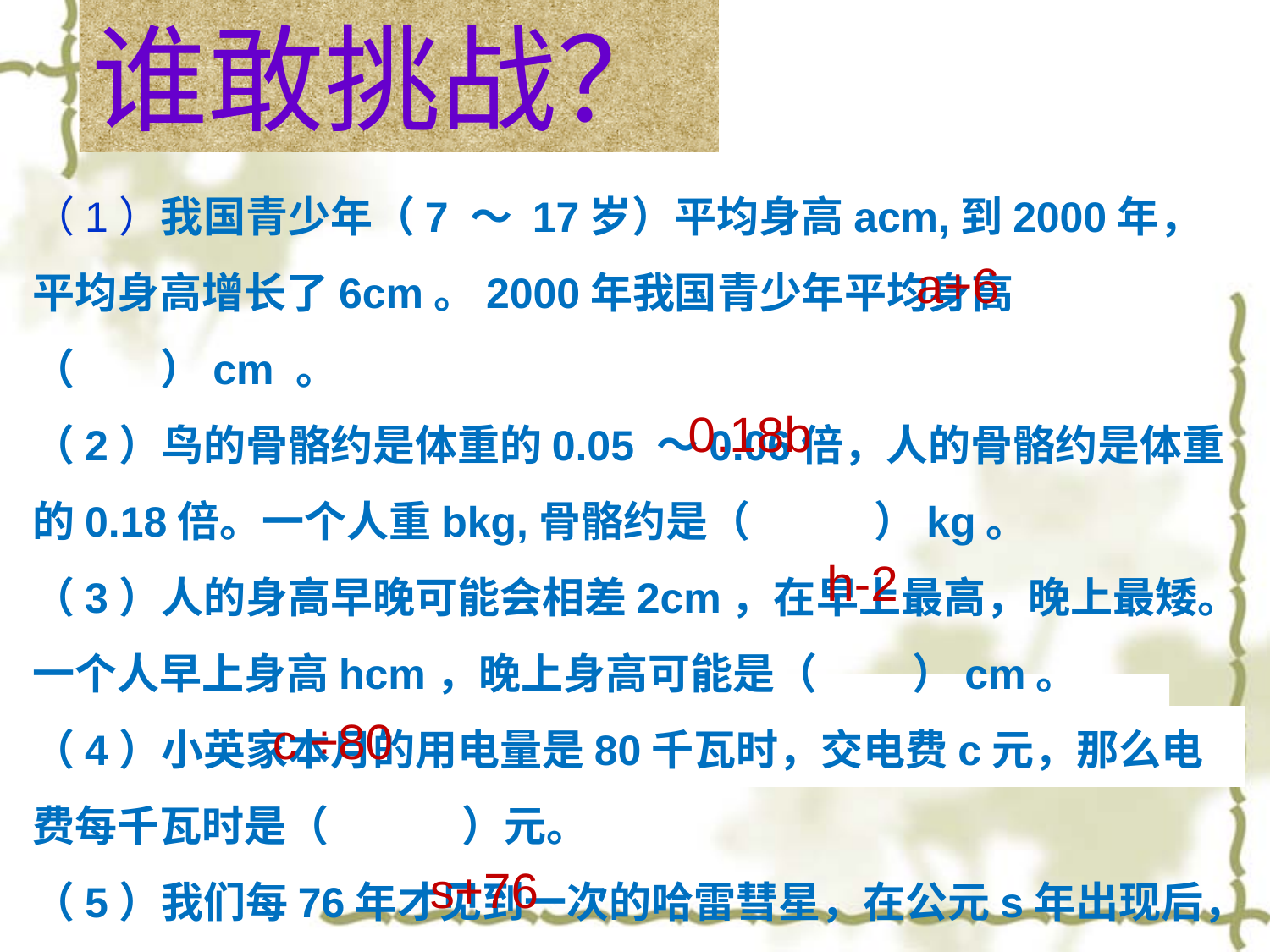

谁敢挑战？

（1）我国青少年（7 ～ 17岁）平均身高acm,到2000年，平均身高增长了6cm。2000年我国青少年平均身高 （         ）cm 。
（2）鸟的骨骼约是体重的0.05 ～0.06倍，人的骨骼约是体重的0.18倍。一个人重bkg,骨骼约是（             ）kg。
（3）人的身高早晚可能会相差2cm，在早上最高，晚上最矮。一个人早上身高hcm，晚上身高可能是（          ）cm。
（4）小英家本月的用电量是80千瓦时，交电费c元，那么电费每千瓦时是（              ）元。
（5）我们每76年才见到一次的哈雷彗星，在公元s年出现后，再一次出现将是公元（            ）年。

a+6
0.18b
h-2

c ÷80

s+76